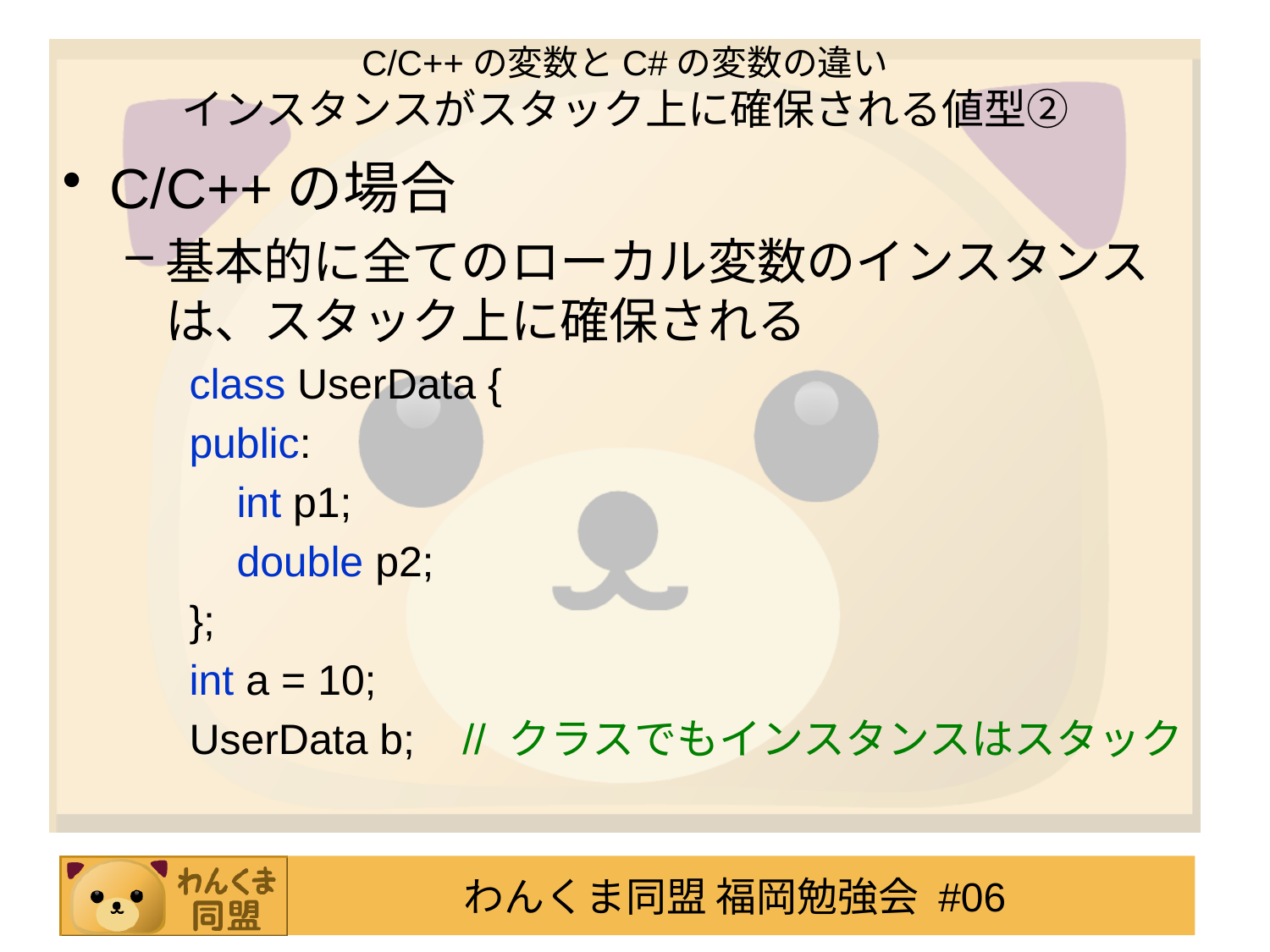

# C/C++の変数とC#の変数の違い インスタンスがスタック上に確保される値型②
C/C++の場合
基本的に全てのローカル変数のインスタンスは、スタック上に確保される
class UserData {
public:
    int p1;
    double p2;
};
int a = 10;
UserData b;    // クラスでもインスタンスはスタック